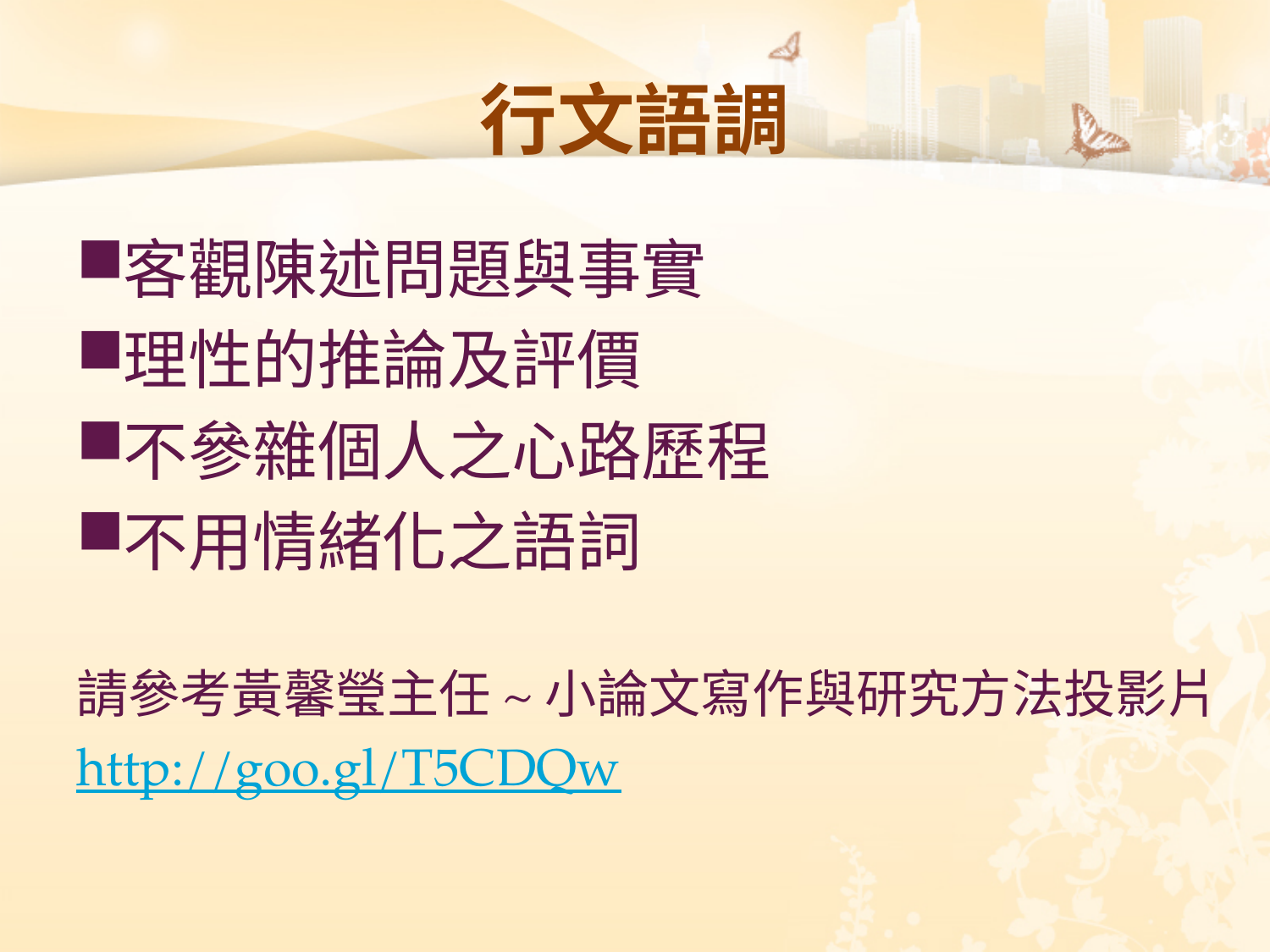

# 行文語調
客觀陳述問題與事實
理性的推論及評價
不參雜個人之心路歷程
不用情緒化之語詞

請參考黃馨瑩主任~小論文寫作與研究方法投影片
http://goo.gl/T5CDQw